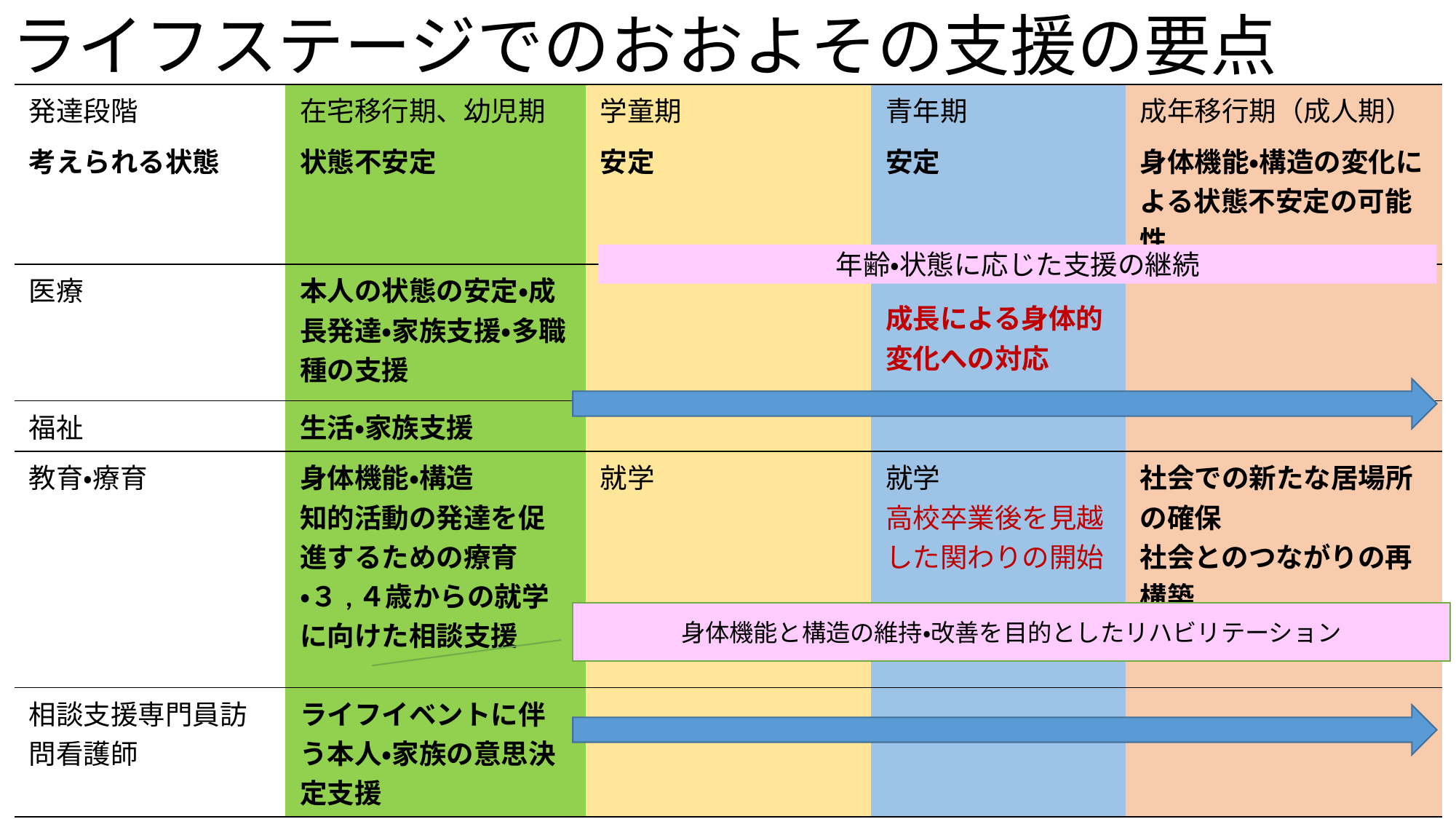

# ライフステージでのおおよその支援の要点
| 発達段階 | 在宅移行期、幼児期 | 学童期 | 青年期 | 成年移行期（成人期） |
| --- | --- | --- | --- | --- |
| 考えられる状態 | 状態不安定 | 安定 | 安定 | 身体機能・構造の変化による状態不安定の可能性 |
| 医療 | 本人の状態の安定・成長発達・家族支援・多職種の支援 |  | 成長による身体的変化への対応 |  |
| 福祉 | 生活・家族支援 |  |  |  |
| 教育・療育 | 身体機能・構造 知的活動の発達を促進するための療育 ・３,４歳からの就学に向けた相談支援 | 就学 | 就学 高校卒業後を見越した関わりの開始 | 社会での新たな居場所の確保 社会とのつながりの再構築 |
| 相談支援専門員訪問看護師 | ライフイベントに伴う本人・家族の意思決定支援 |  |  |  |
年齢・状態に応じた支援の継続

身体機能と構造の維持・改善を目的としたリハビリテーション